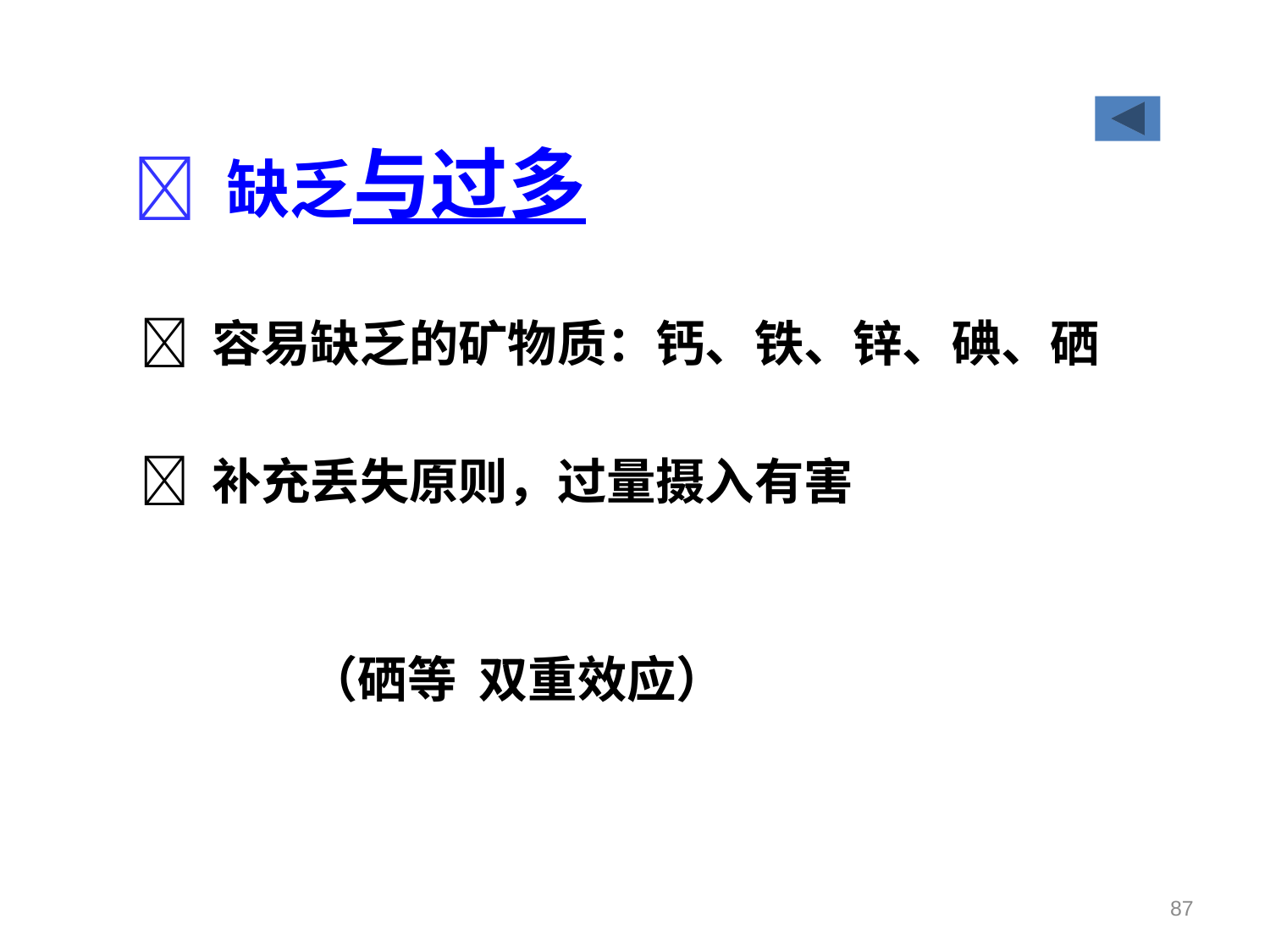

# • 缺乏与过多

√ 容易缺乏的矿物质：钙、铁、锌、碘、硒

√ 补充丢失原则，过量摄入有害

              （硒等  双重效应）
87